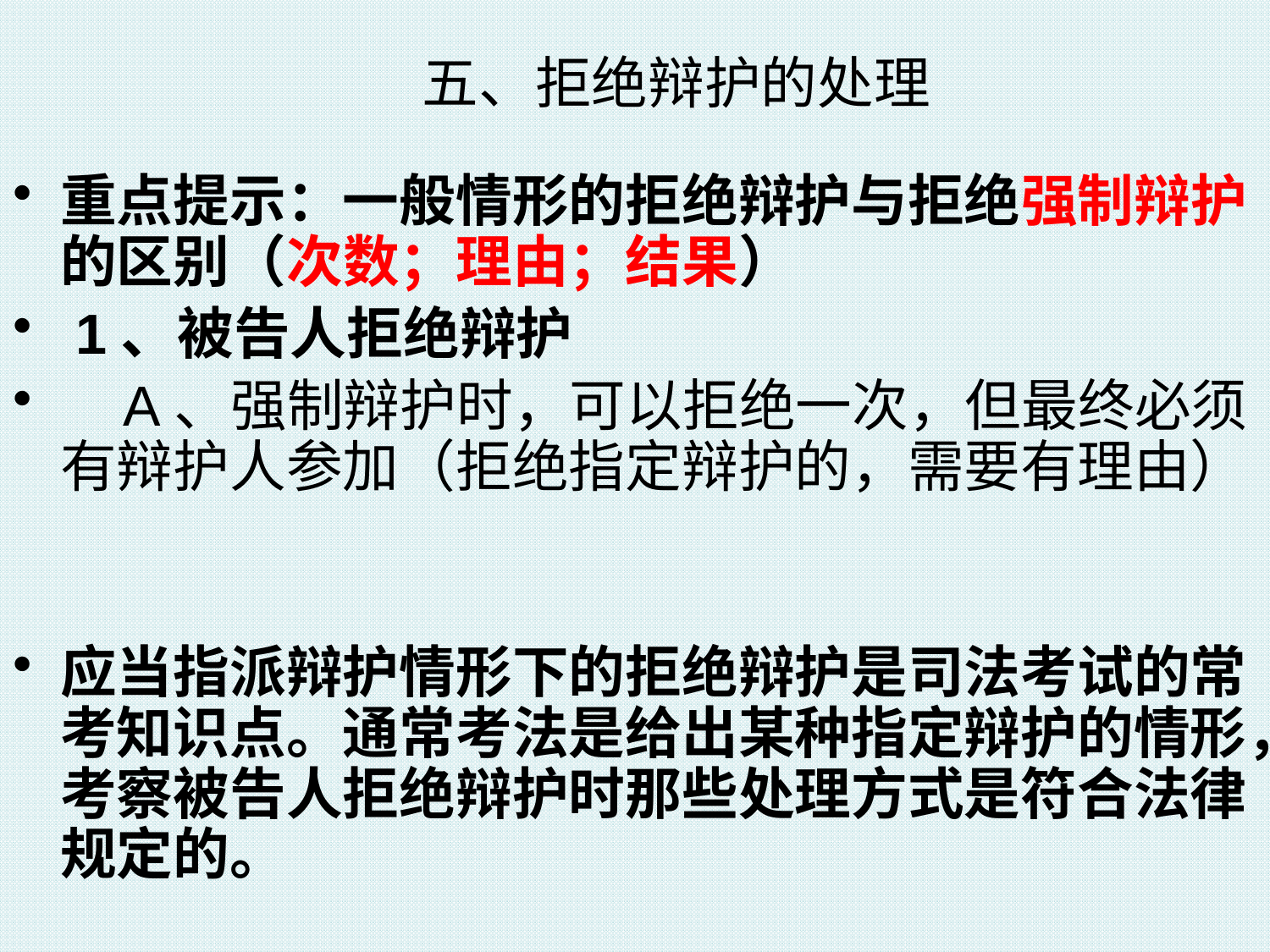

五、拒绝辩护的处理
重点提示：一般情形的拒绝辩护与拒绝强制辩护的区别（次数；理由；结果）
 1、被告人拒绝辩护
    A、强制辩护时，可以拒绝一次，但最终必须有辩护人参加（拒绝指定辩护的，需要有理由）

应当指派辩护情形下的拒绝辩护是司法考试的常考知识点。通常考法是给出某种指定辩护的情形，考察被告人拒绝辩护时那些处理方式是符合法律规定的。